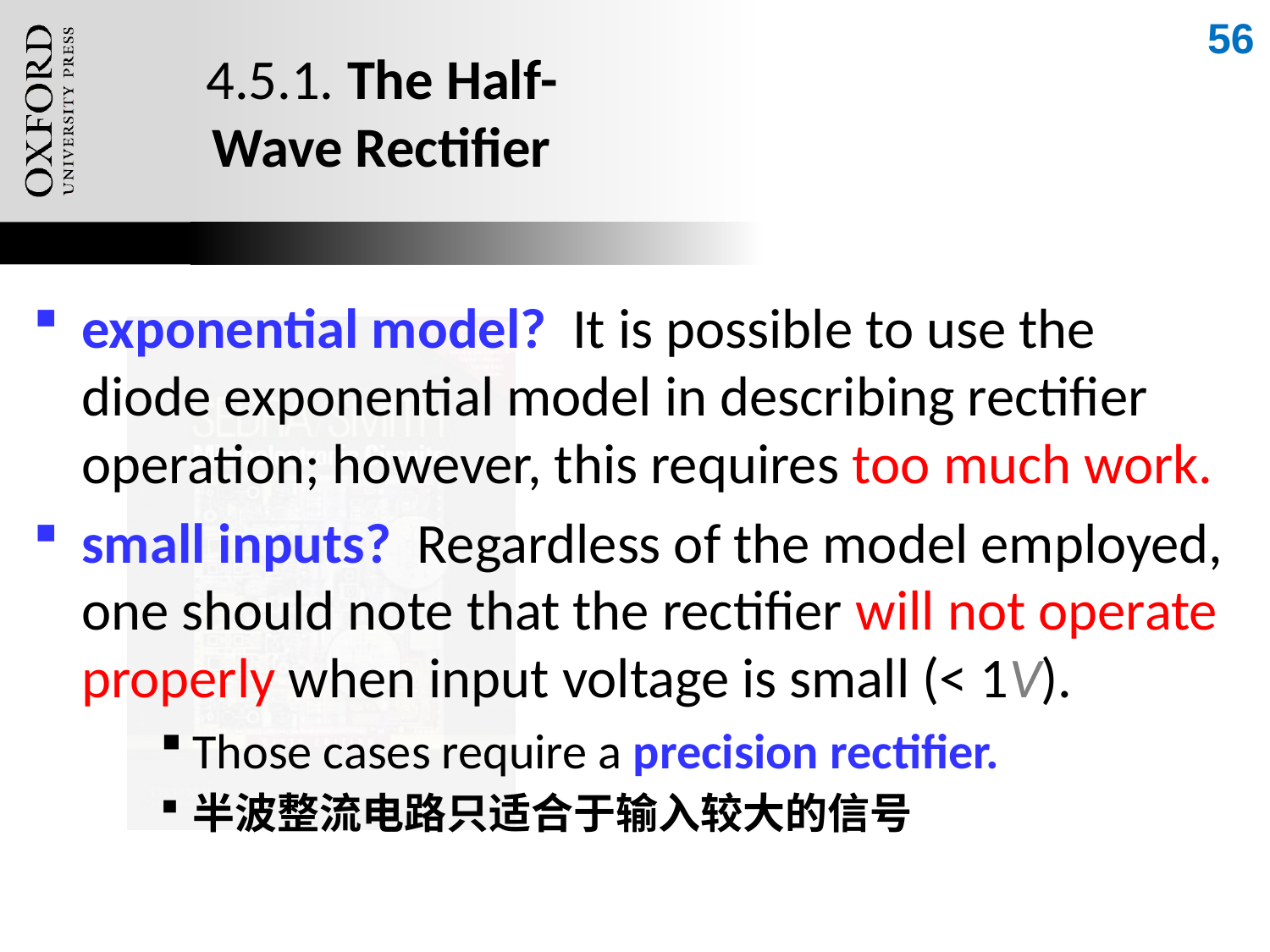

56
# 4.5.1. The Half-Wave Rectifier
exponential model?  It is possible to use the diode exponential model in describing rectifier operation; however, this requires too much work.
small inputs?  Regardless of the model employed, one should note that the rectifier will not operate properly when input voltage is small (< 1V).
Those cases require a precision rectifier.
半波整流电路只适合于输入较大的信号